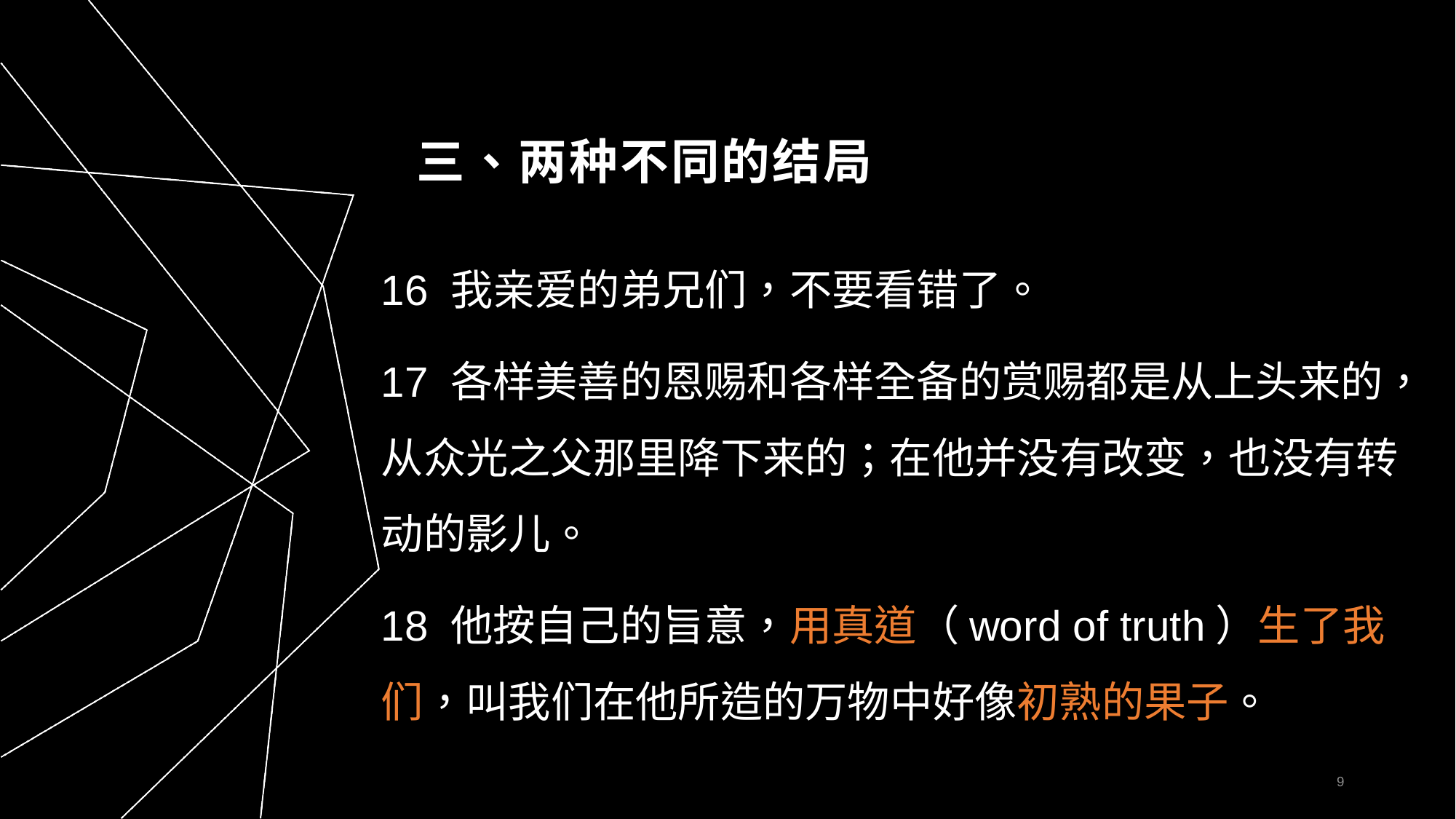

# 三、两种不同的结局
16 我亲爱的弟兄们，不要看错了。
17 各样美善的恩赐和各样全备的赏赐都是从上头来的，从众光之父那里降下来的；在他并没有改变，也没有转动的影儿。
18 他按自己的旨意，用真道（word of truth）生了我们，叫我们在他所造的万物中好像初熟的果子。

9